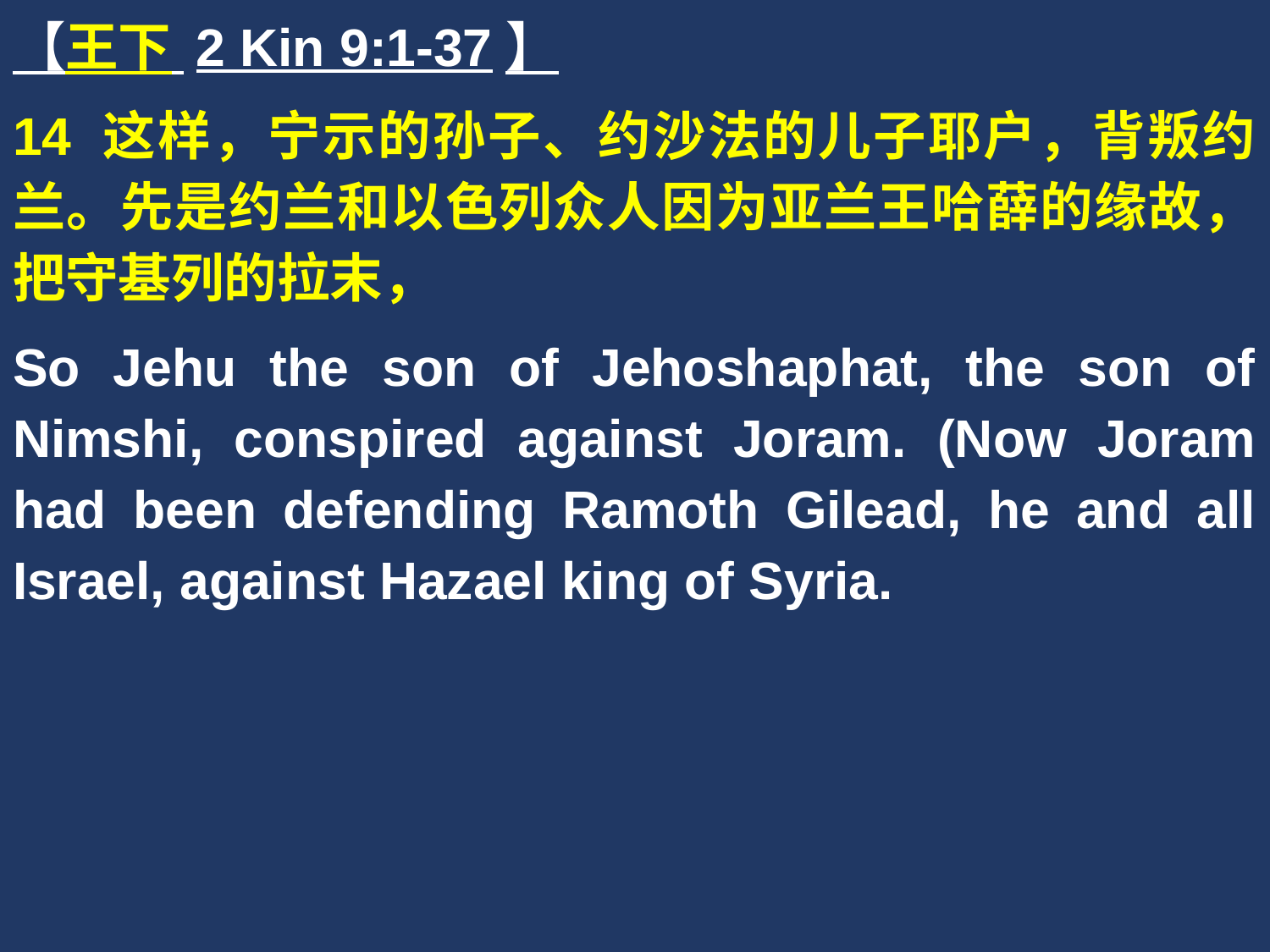

【王下 2 Kin 9:1-37】
14 这样，宁示的孙子、约沙法的儿子耶户，背叛约兰。先是约兰和以色列众人因为亚兰王哈薛的缘故，把守基列的拉末，
So Jehu the son of Jehoshaphat, the son of Nimshi, conspired against Joram. (Now Joram had been defending Ramoth Gilead, he and all Israel, against Hazael king of Syria.